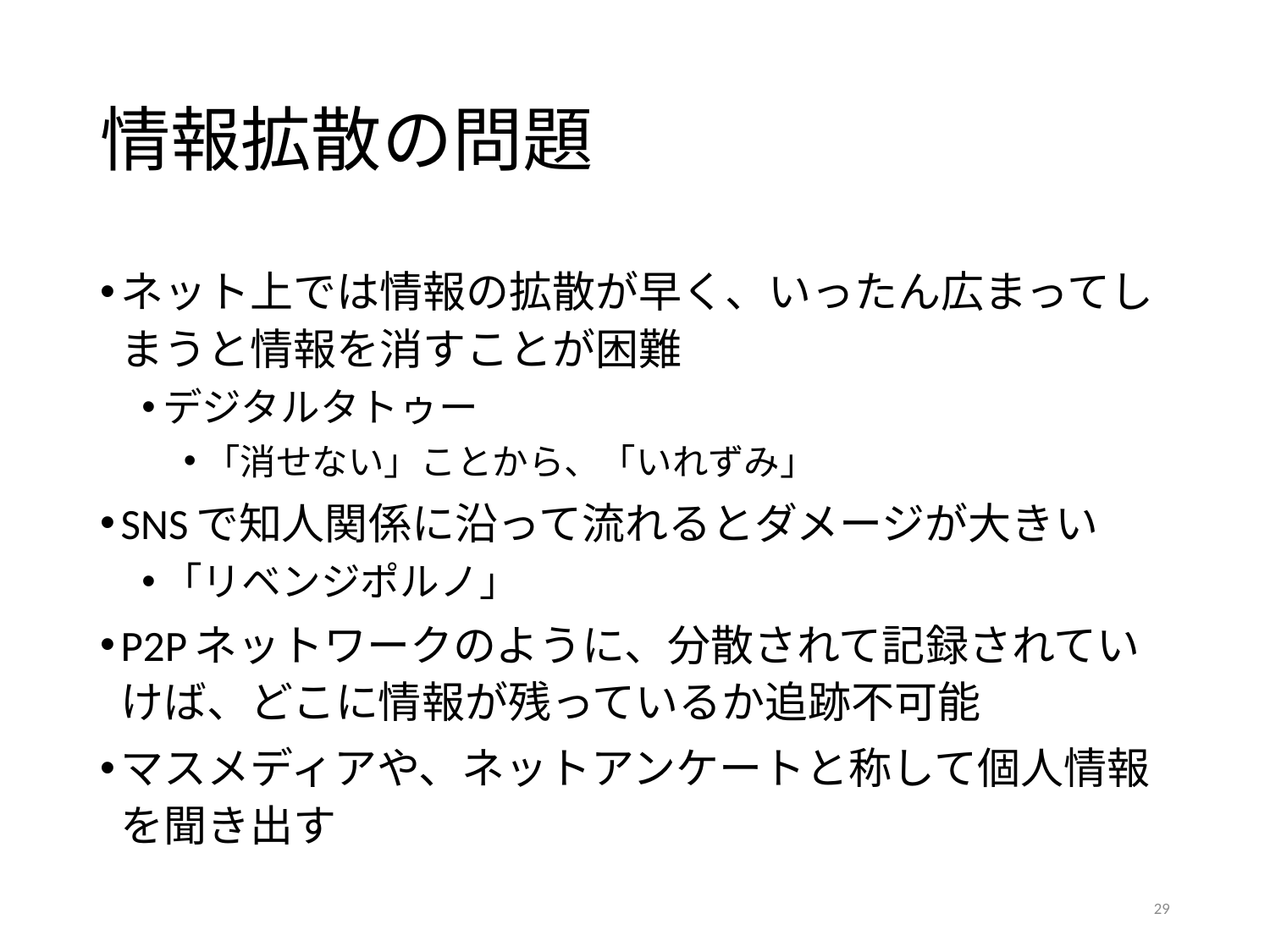

# 情報拡散の問題
ネット上では情報の拡散が早く、いったん広まってしまうと情報を消すことが困難
デジタルタトゥー
「消せない」ことから、「いれずみ」
SNSで知人関係に沿って流れるとダメージが大きい
「リベンジポルノ」
P2Pネットワークのように、分散されて記録されていけば、どこに情報が残っているか追跡不可能
マスメディアや、ネットアンケートと称して個人情報を聞き出す
29